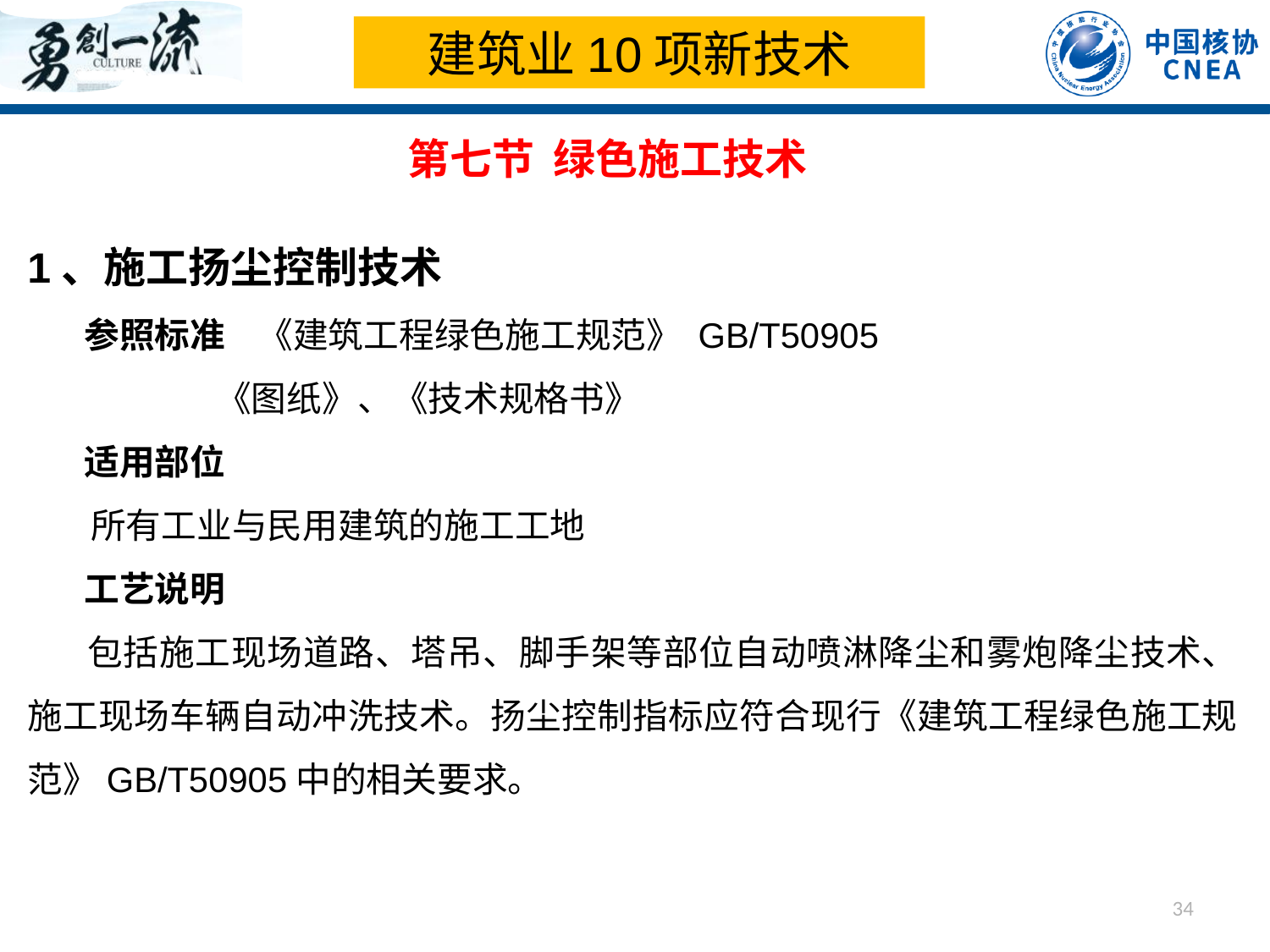

建筑业10项新技术
第七节  绿色施工技术
1、施工扬尘控制技术
      参照标准    《建筑工程绿色施工规范》 GB/T50905
                       《图纸》、《技术规格书》
      适用部位
       所有工业与民用建筑的施工工地
      工艺说明
      包括施工现场道路、塔吊、脚手架等部位自动喷淋降尘和雾炮降尘技术、施工现场车辆自动冲洗技术。扬尘控制指标应符合现行《建筑工程绿色施工规范》GB/T50905中的相关要求。
34